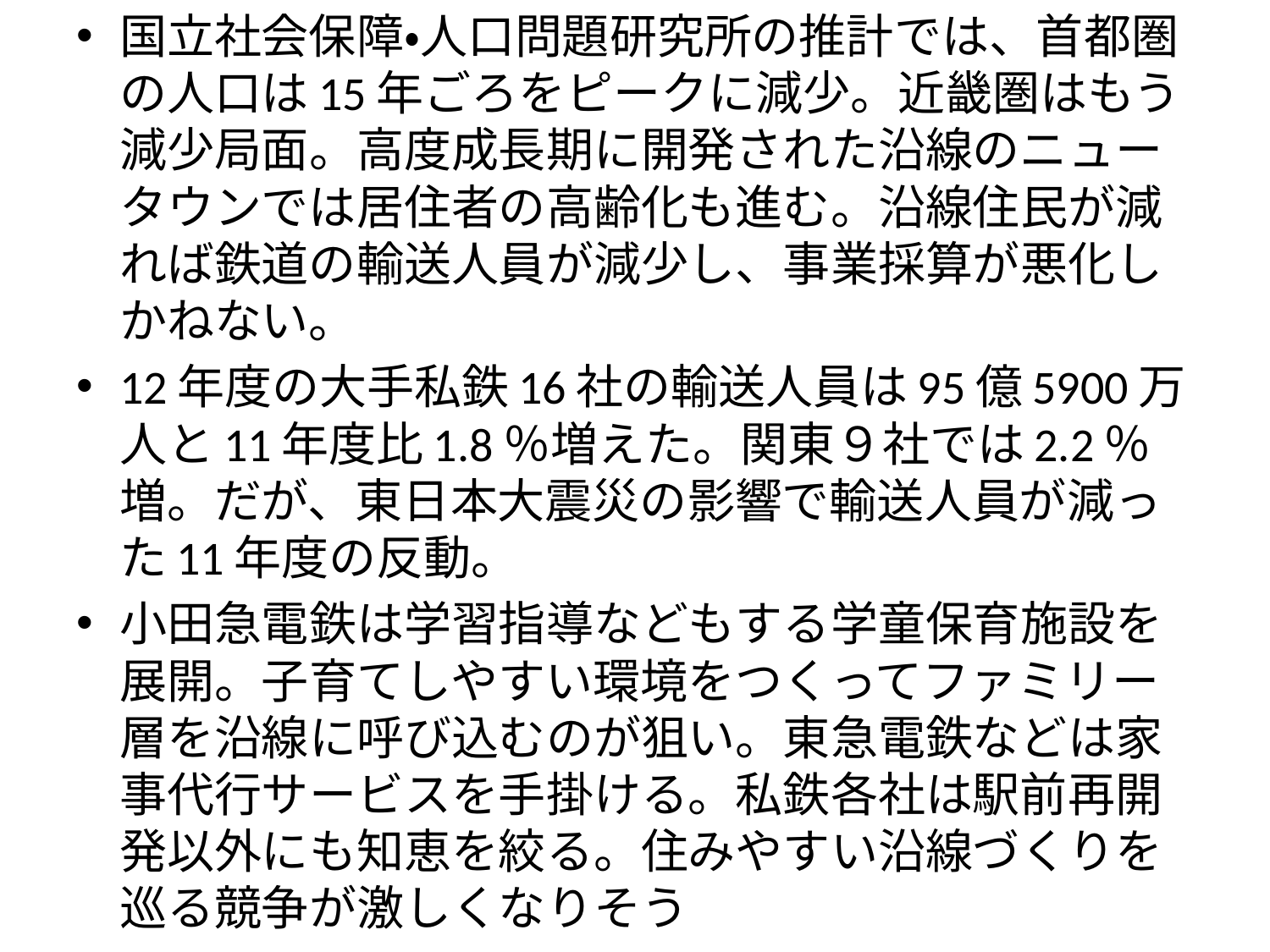

国立社会保障・人口問題研究所の推計では、首都圏の人口は15年ごろをピークに減少。近畿圏はもう減少局面。高度成長期に開発された沿線のニュータウンでは居住者の高齢化も進む。沿線住民が減れば鉄道の輸送人員が減少し、事業採算が悪化しかねない。
12年度の大手私鉄16社の輸送人員は95億5900万人と11年度比1.8％増えた。関東９社では2.2％増。だが、東日本大震災の影響で輸送人員が減った11年度の反動。
小田急電鉄は学習指導などもする学童保育施設を展開。子育てしやすい環境をつくってファミリー層を沿線に呼び込むのが狙い。東急電鉄などは家事代行サービスを手掛ける。私鉄各社は駅前再開発以外にも知恵を絞る。住みやすい沿線づくりを巡る競争が激しくなりそう